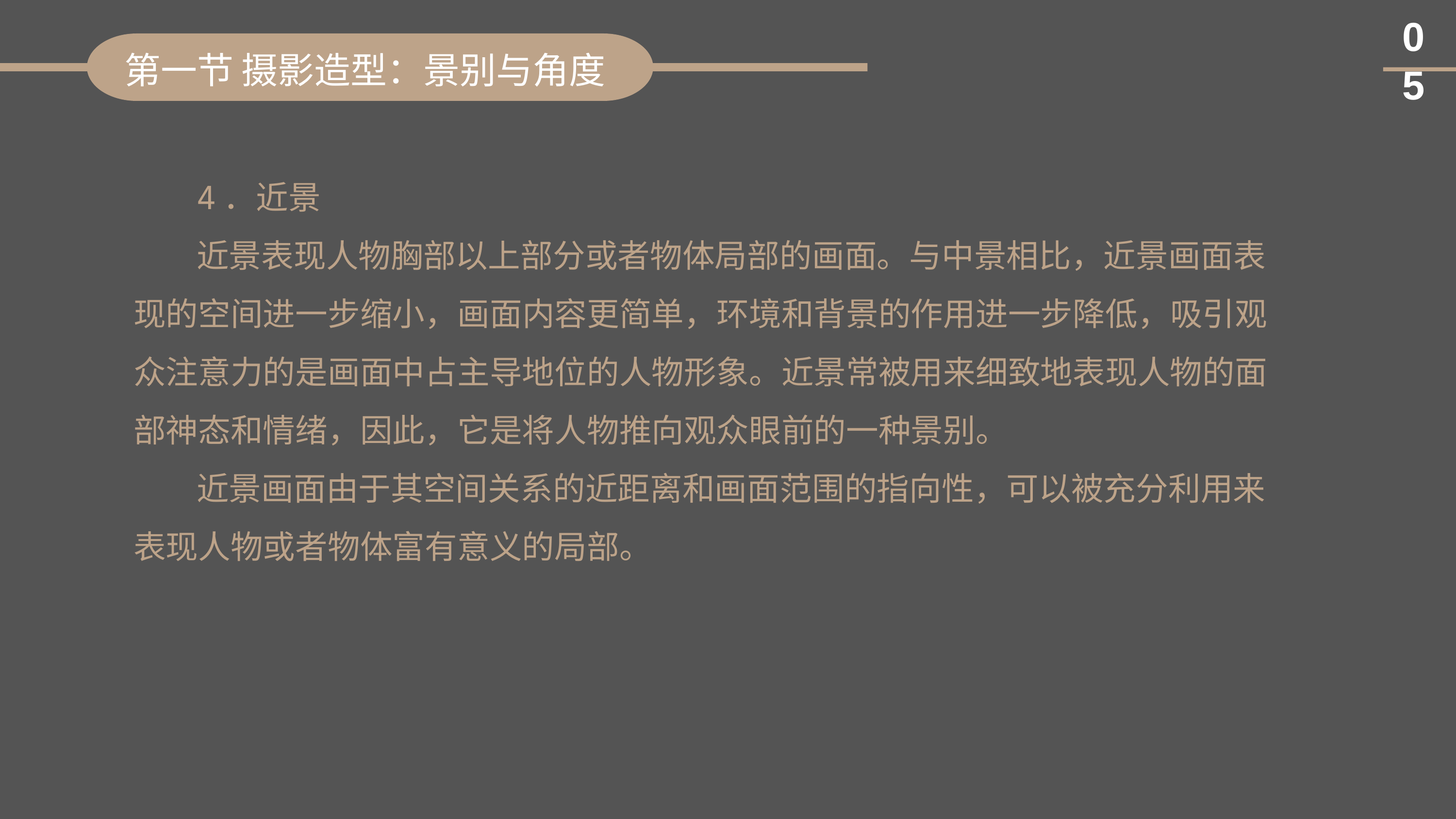

05

第一节 摄影造型：景别与角度

4．近景
近景表现人物胸部以上部分或者物体局部的画面。与中景相比，近景画面表现的空间进一步缩小，画面内容更简单，环境和背景的作用进一步降低，吸引观众注意力的是画面中占主导地位的人物形象。近景常被用来细致地表现人物的面部神态和情绪，因此，它是将人物推向观众眼前的一种景别。
近景画面由于其空间关系的近距离和画面范围的指向性，可以被充分利用来表现人物或者物体富有意义的局部。